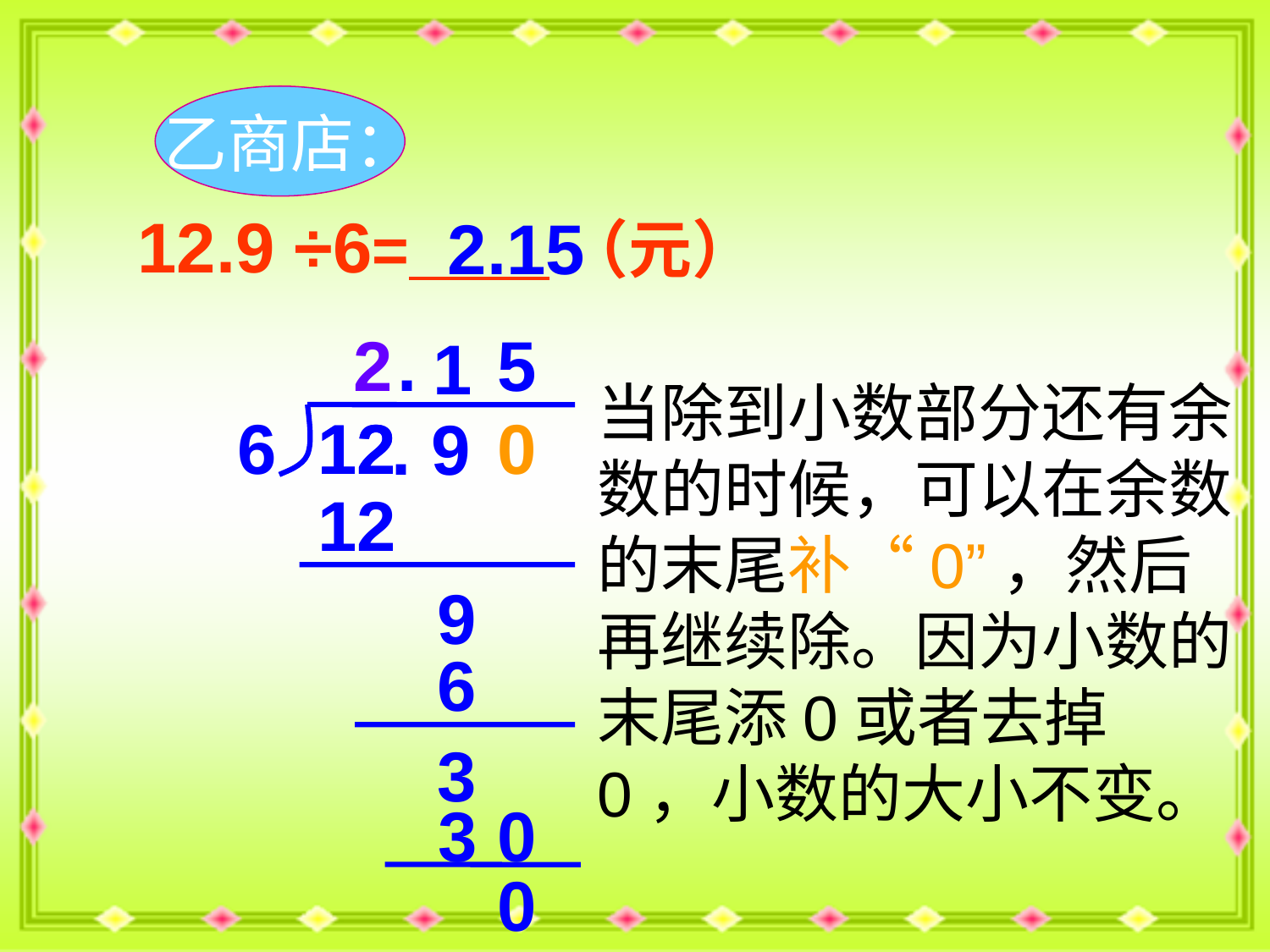

乙商店：
12.9 ÷6=        （元）
2.15
2
.
5
1
当除到小数部分还有余数的时候，可以在余数的末尾补“0”，然后再继续除。因为小数的末尾添0或者去掉0，小数的大小不变。
0
6
12
12
      . 9

12

9
6

3
3 0
0